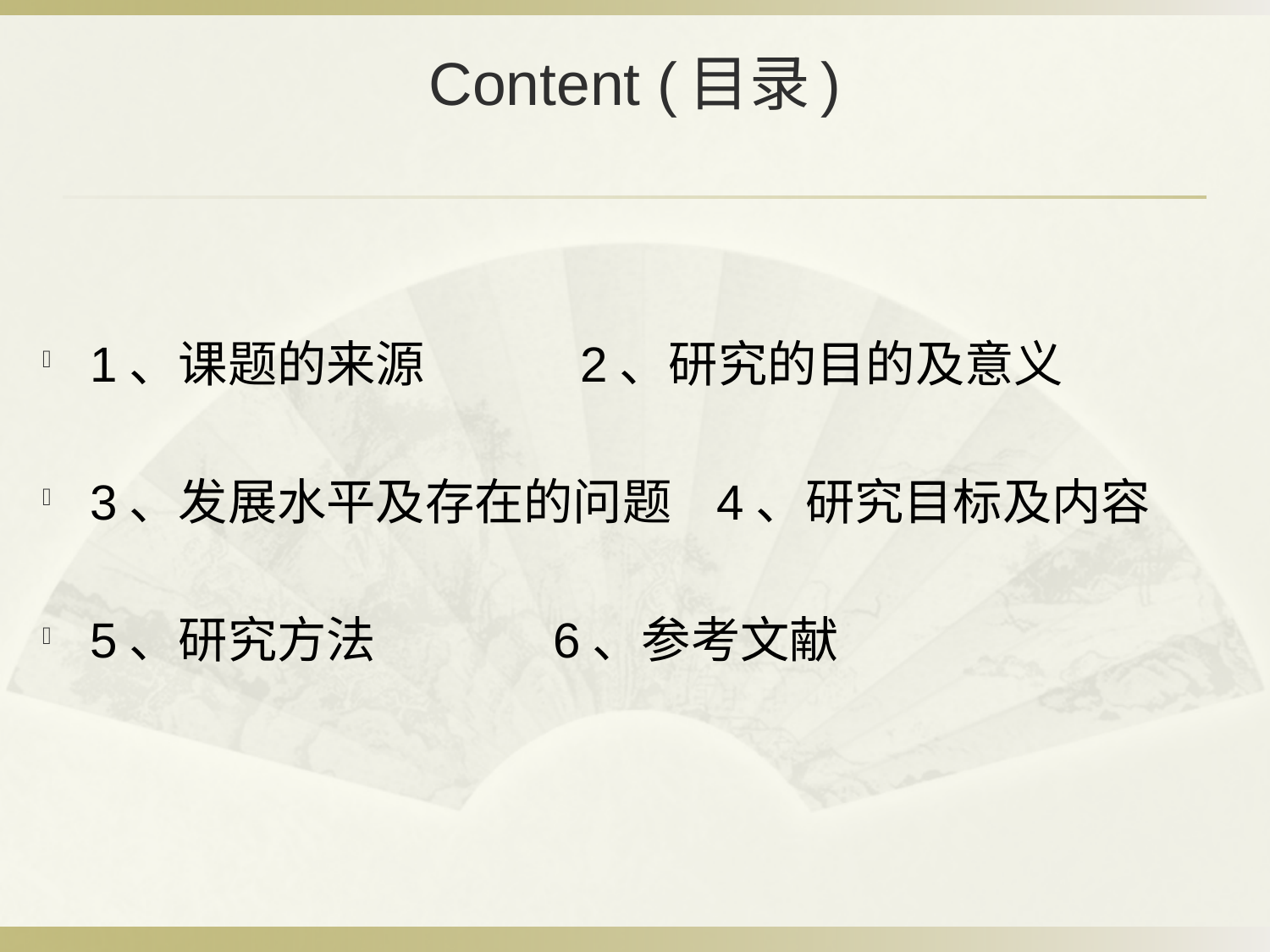

# Content (目录)
1、课题的来源             2、研究的目的及意义

3、发展水平及存在的问题   4、研究目标及内容

5、研究方法               6、参考文献